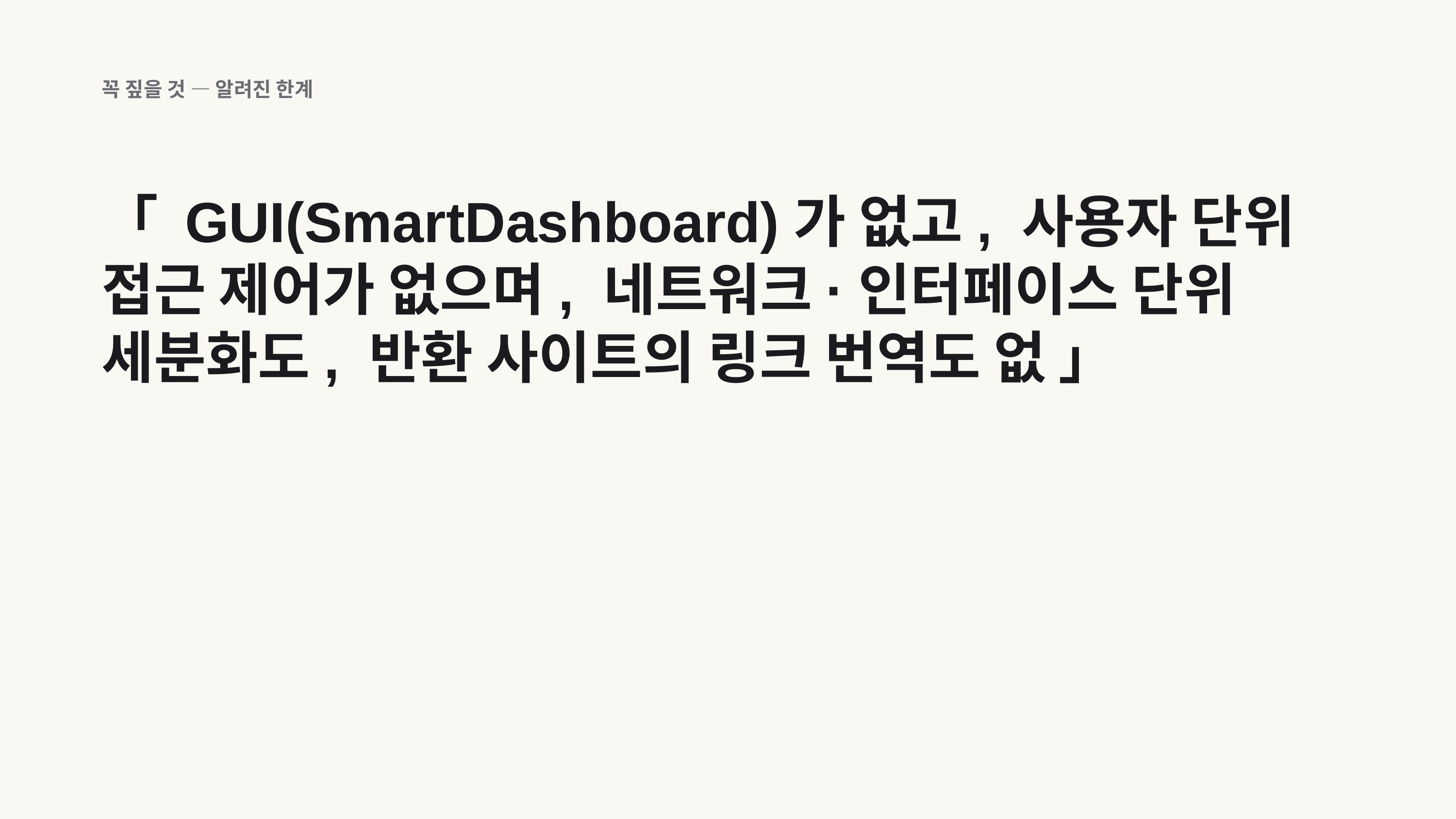

꼭 짚을 것 — 알려진 한계
「 GUI(SmartDashboard)가 없고, 사용자 단위 접근 제어가 없으며, 네트워크·인터페이스 단위 세분화도, 반환 사이트의 링크 번역도 없 」